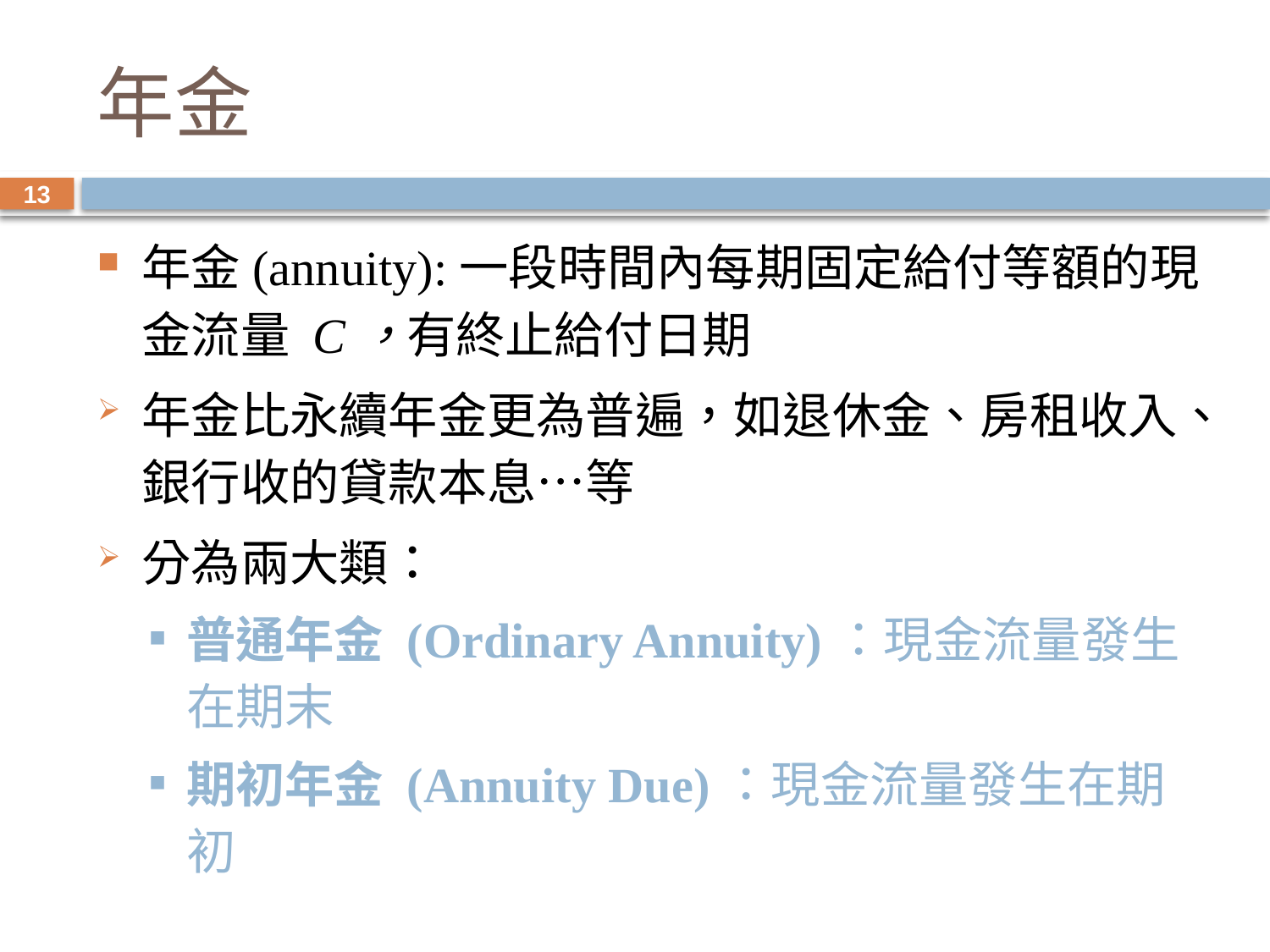

# 年金
13
年金(annuity):一段時間內每期固定給付等額的現金流量 C，有終止給付日期
年金比永續年金更為普遍，如退休金、房租收入、銀行收的貸款本息…等
分為兩大類：
普通年金 (Ordinary Annuity)：現金流量發生在期末
期初年金 (Annuity Due)：現金流量發生在期初